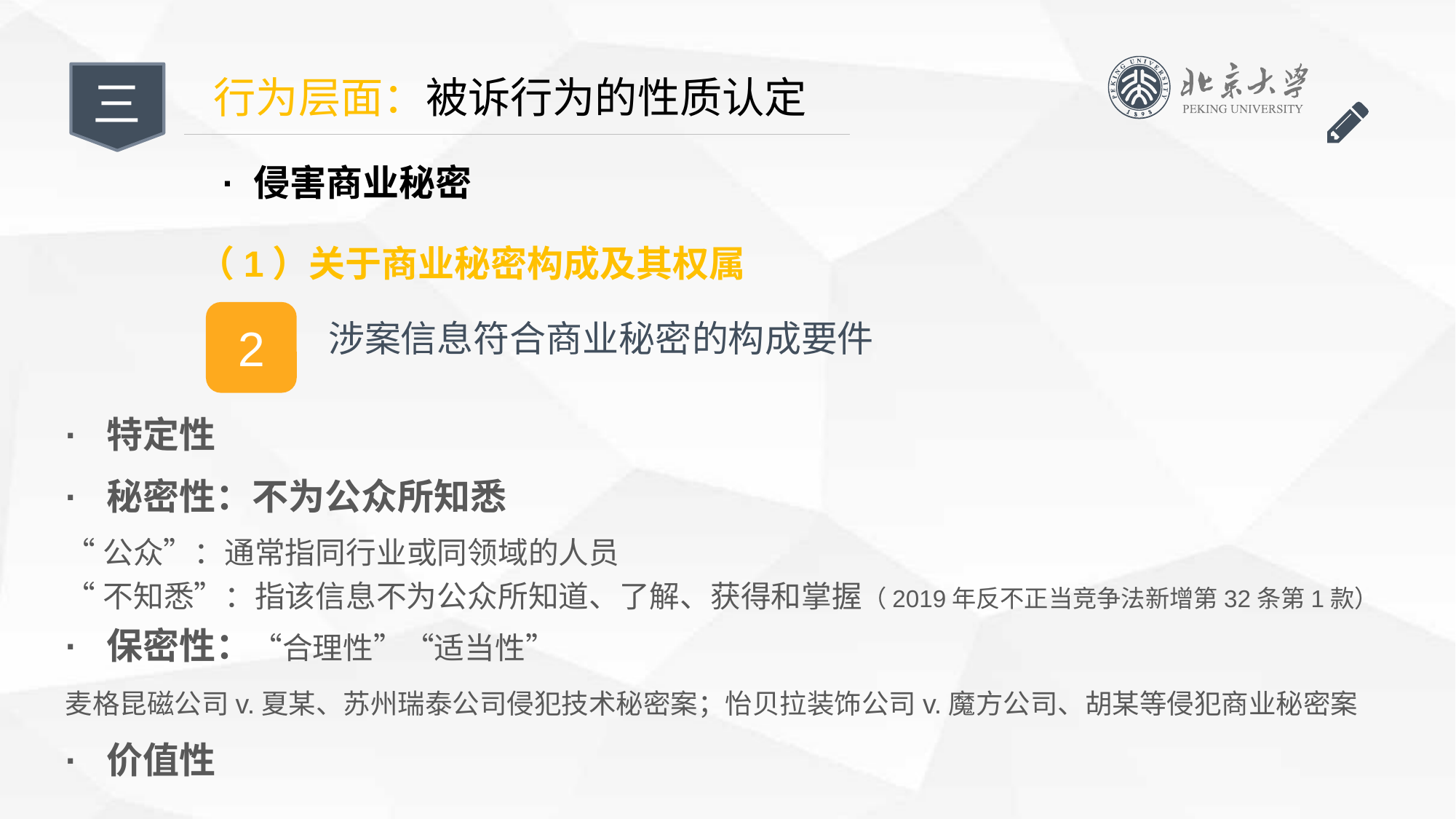

三
行为层面：被诉行为的性质认定
· 侵害商业秘密
（1）关于商业秘密构成及其权属
2
涉案信息符合商业秘密的构成要件
·  特定性
·  秘密性：不为公众所知悉
“公众”：通常指同行业或同领域的人员
“不知悉”：指该信息不为公众所知道、了解、获得和掌握（2019年反不正当竞争法新增第32条第1款）
·  保密性：“合理性”“适当性”
麦格昆磁公司v.夏某、苏州瑞泰公司侵犯技术秘密案；怡贝拉装饰公司v.魔方公司、胡某等侵犯商业秘密案
·  价值性